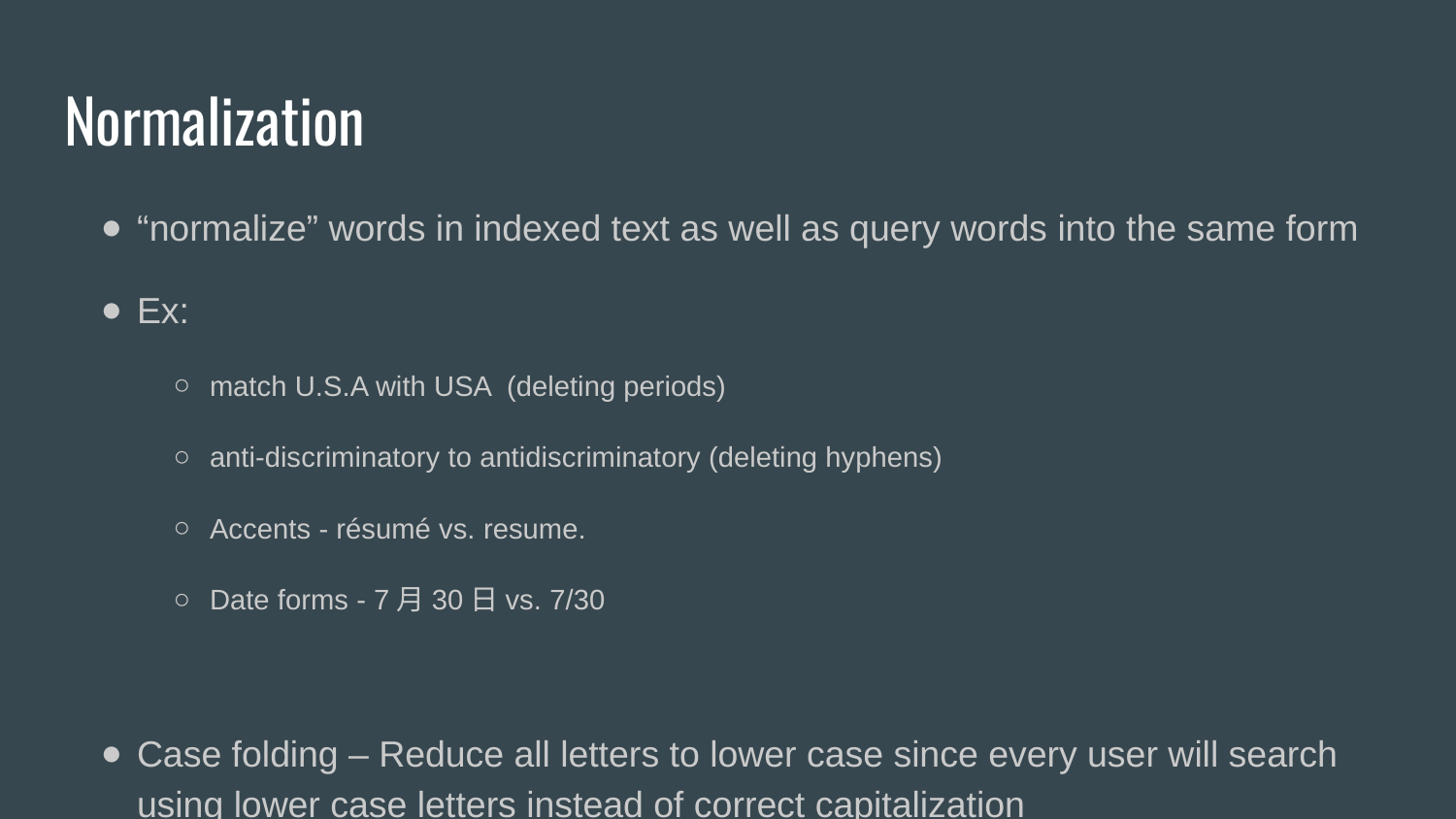

# Normalization
“normalize” words in indexed text as well as query words into the same form
Ex:
match U.S.A with USA  (deleting periods)
anti‐discriminatory to antidiscriminatory (deleting hyphens)
Accents - résumé vs. resume.
Date forms - 7月30日vs. 7/30

Case folding – Reduce all letters to lower case since every user will search using lower case letters instead of correct capitalization
Ex: Searching for UNC Charlotte – unc charlotte